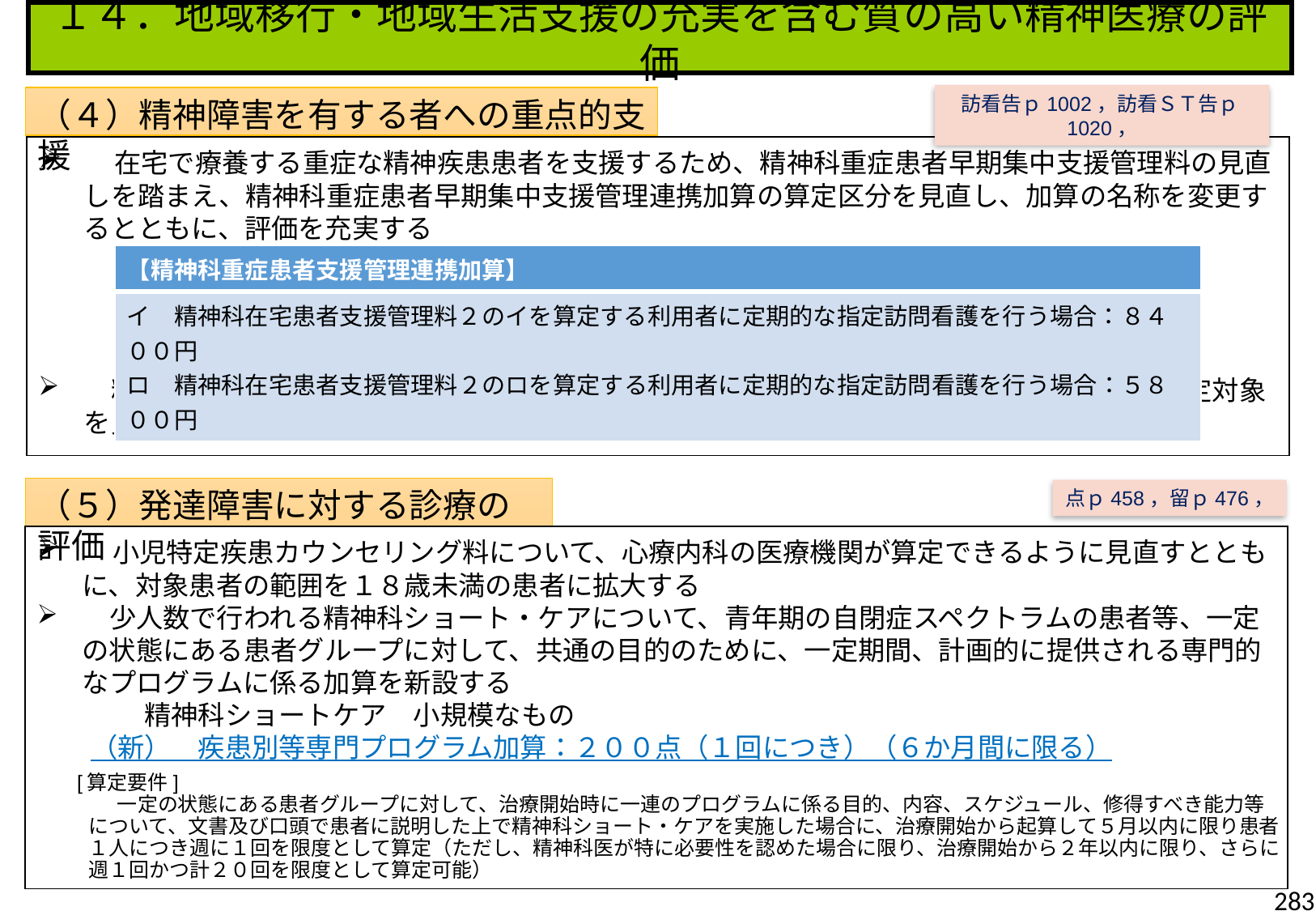

１４．地域移行・地域生活支援の充実を含む質の高い精神医療の評価
訪看告ｐ1002，訪看ＳＴ告ｐ1020，
（４）精神障害を有する者への重点的支援
　在宅で療養する重症な精神疾患患者を支援するため、精神科重症患者早期集中支援管理料の見直しを踏まえ、精神科重症患者早期集中支援管理連携加算の算定区分を見直し、加算の名称を変更するとともに、評価を充実する

　精神科複数回訪問加算について、在宅で療養する重症な精神疾患患者を支援するために算定対象を見直す

| 【精神科重症患者支援管理連携加算】 |
| --- |
| イ　精神科在宅患者支援管理料２のイを算定する利用者に定期的な指定訪問看護を行う場合：８４００円 ロ　精神科在宅患者支援管理料２のロを算定する利用者に定期的な指定訪問看護を行う場合：５８００円 |
（５）発達障害に対する診療の評価
点ｐ458，留ｐ476，
　小児特定疾患カウンセリング料について、心療内科の医療機関が算定できるように見直すとともに、対象患者の範囲を１８歳未満の患者に拡大する
　少人数で行われる精神科ショート・ケアについて、青年期の自閉症スペクトラムの患者等、一定の状態にある患者グループに対して、共通の目的のために、一定期間、計画的に提供される専門的なプログラムに係る加算を新設する
　　　　精神科ショートケア　小規模なもの
　　（新）　疾患別等専門プログラム加算：２００点（１回につき）（６か月間に限る）

[算定要件]
　　一定の状態にある患者グループに対して、治療開始時に一連のプログラムに係る目的、内容、スケジュール、修得すべき能力等について、文書及び口頭で患者に説明した上で精神科ショート・ケアを実施した場合に、治療開始から起算して５月以内に限り患者１人につき週に１回を限度として算定（ただし、精神科医が特に必要性を認めた場合に限り、治療開始から２年以内に限り、さらに週１回かつ計２０回を限度として算定可能）
283